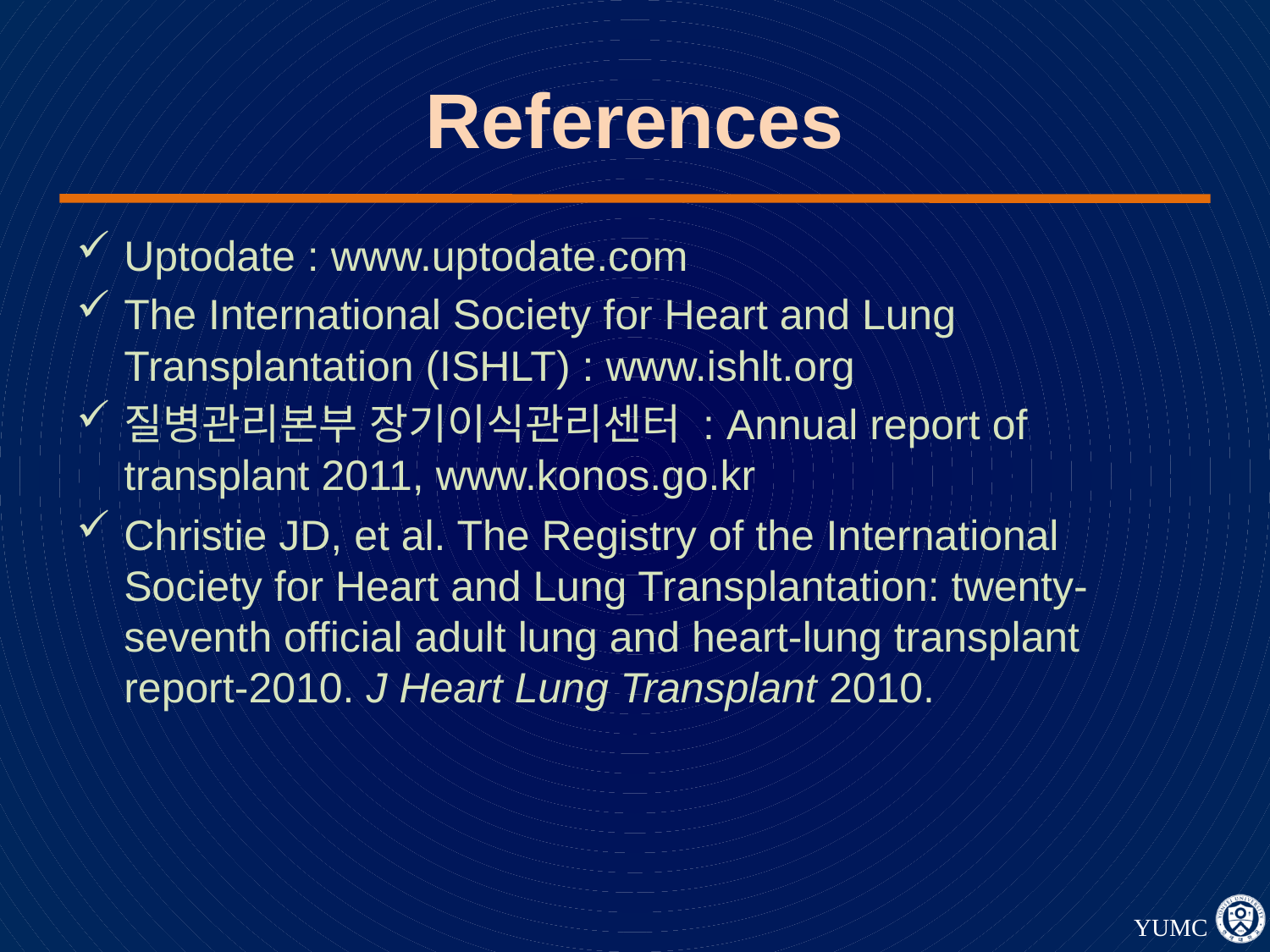

# References
Uptodate : www.uptodate.com
The International Society for Heart and Lung Transplantation (ISHLT) : www.ishlt.org
질병관리본부 장기이식관리센터 : Annual report of transplant 2011, www.konos.go.kr
Christie JD, et al. The Registry of the International Society for Heart and Lung Transplantation: twenty-seventh official adult lung and heart-lung transplant report-2010. J Heart Lung Transplant 2010.